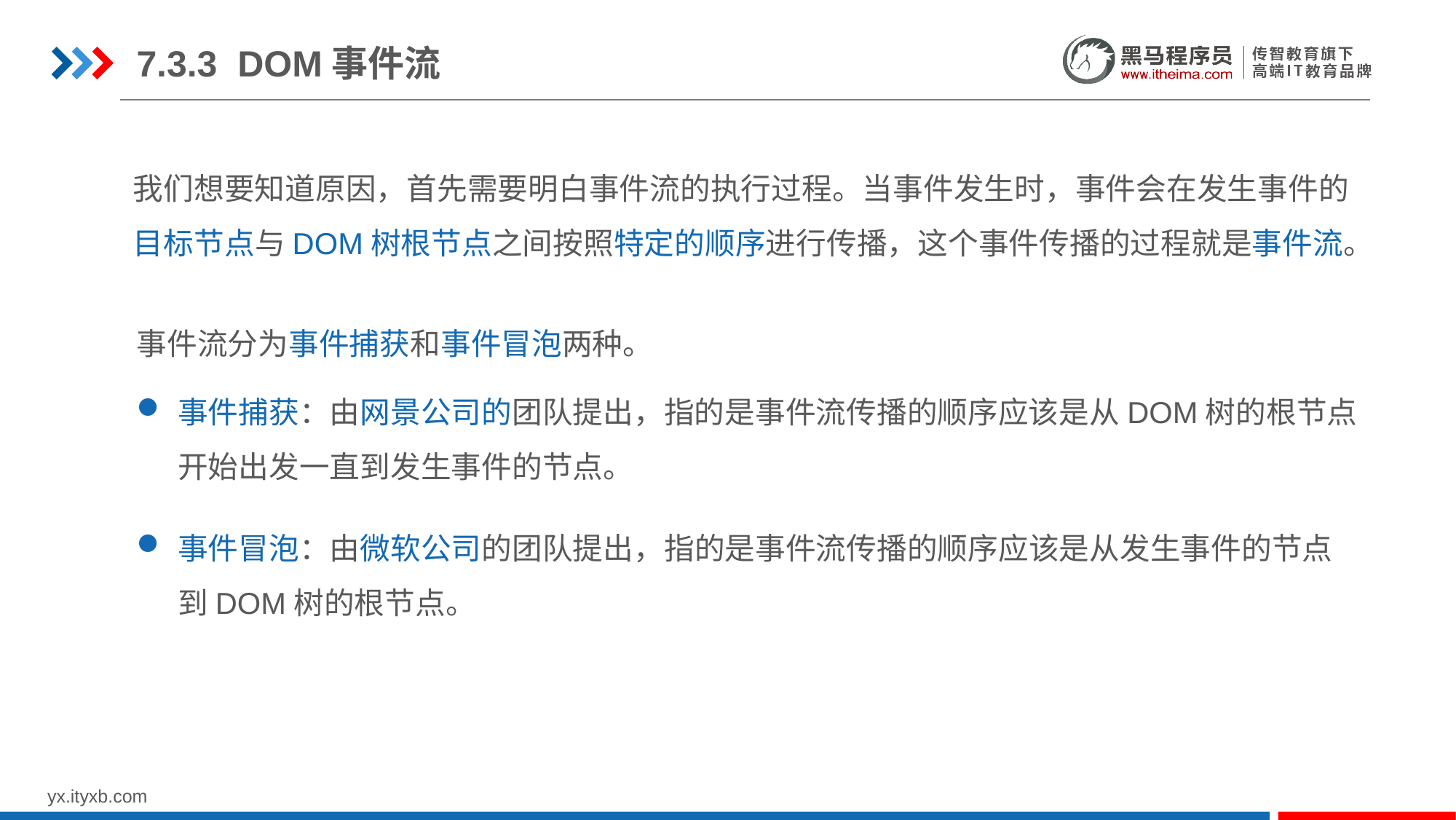

7.3.3  DOM事件流
我们想要知道原因，首先需要明白事件流的执行过程。当事件发生时，事件会在发生事件的目标节点与DOM树根节点之间按照特定的顺序进行传播，这个事件传播的过程就是事件流。
事件流分为事件捕获和事件冒泡两种。

事件捕获：由网景公司的团队提出，指的是事件流传播的顺序应该是从DOM树的根节点开始出发一直到发生事件的节点。

事件冒泡：由微软公司的团队提出，指的是事件流传播的顺序应该是从发生事件的节点到DOM树的根节点。